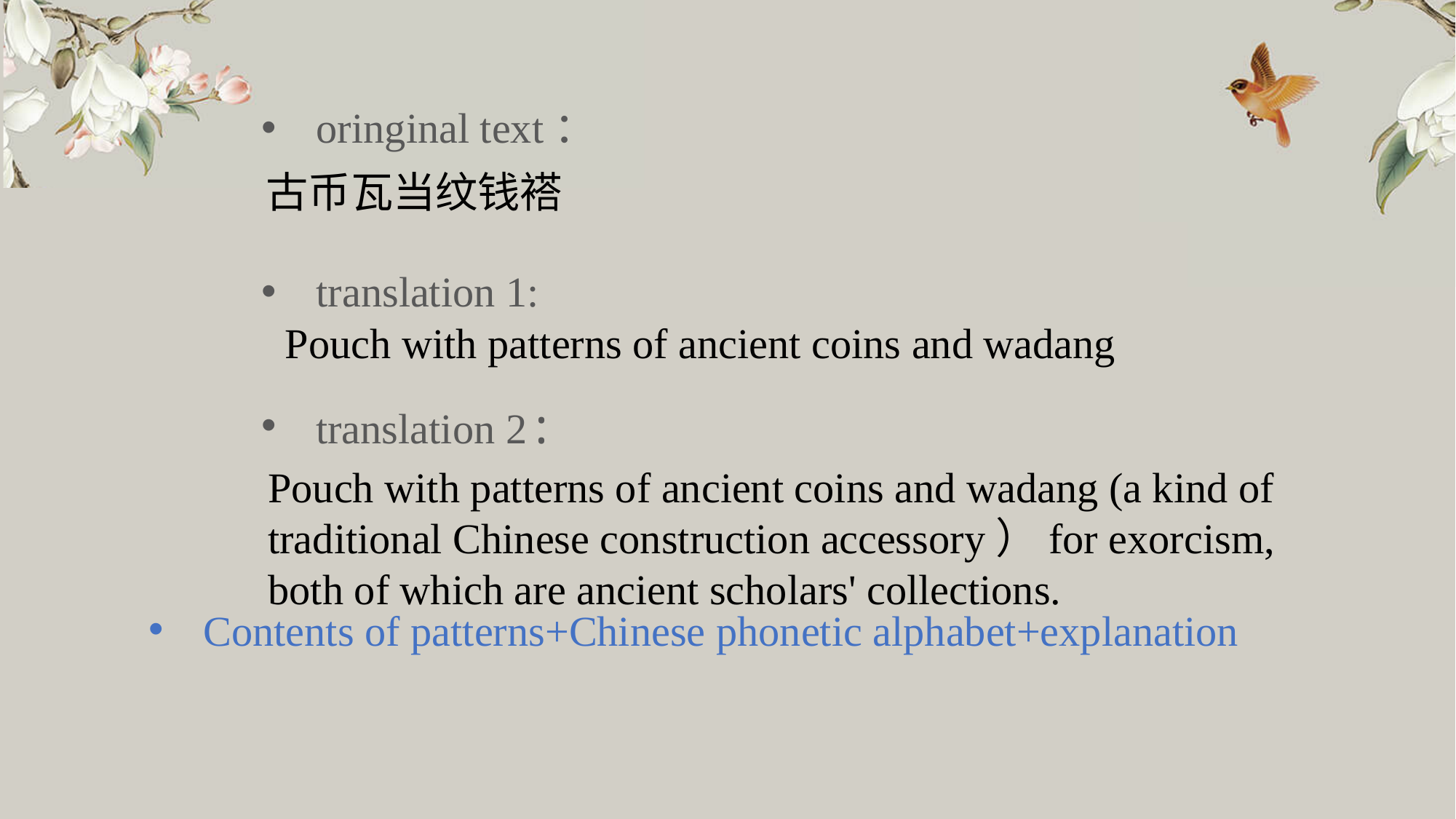

oringinal text：
古币瓦当纹钱褡

translation 1:
Pouch with patterns of ancient coins and wadang
translation 2:
Pouch with patterns of ancient coins and wadang (a kind of traditional Chinese construction accessory）for exorcism, both of which are ancient scholars' collections.
Contents of patterns+Chinese phonetic alphabet+explanation